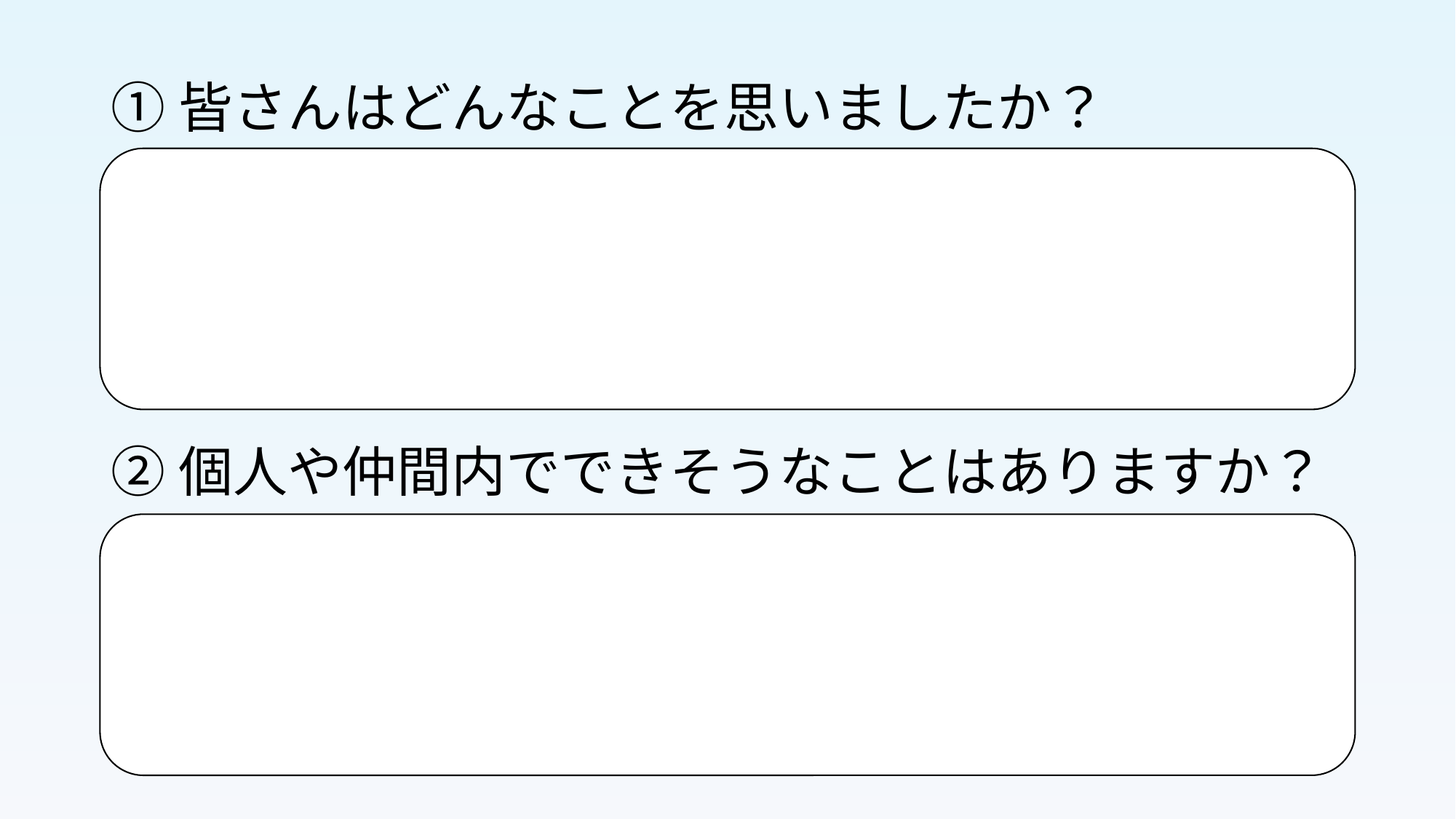

# ①皆さんはどんなことを思いましたか？

②個人や仲間内でできそうなことはありますか？